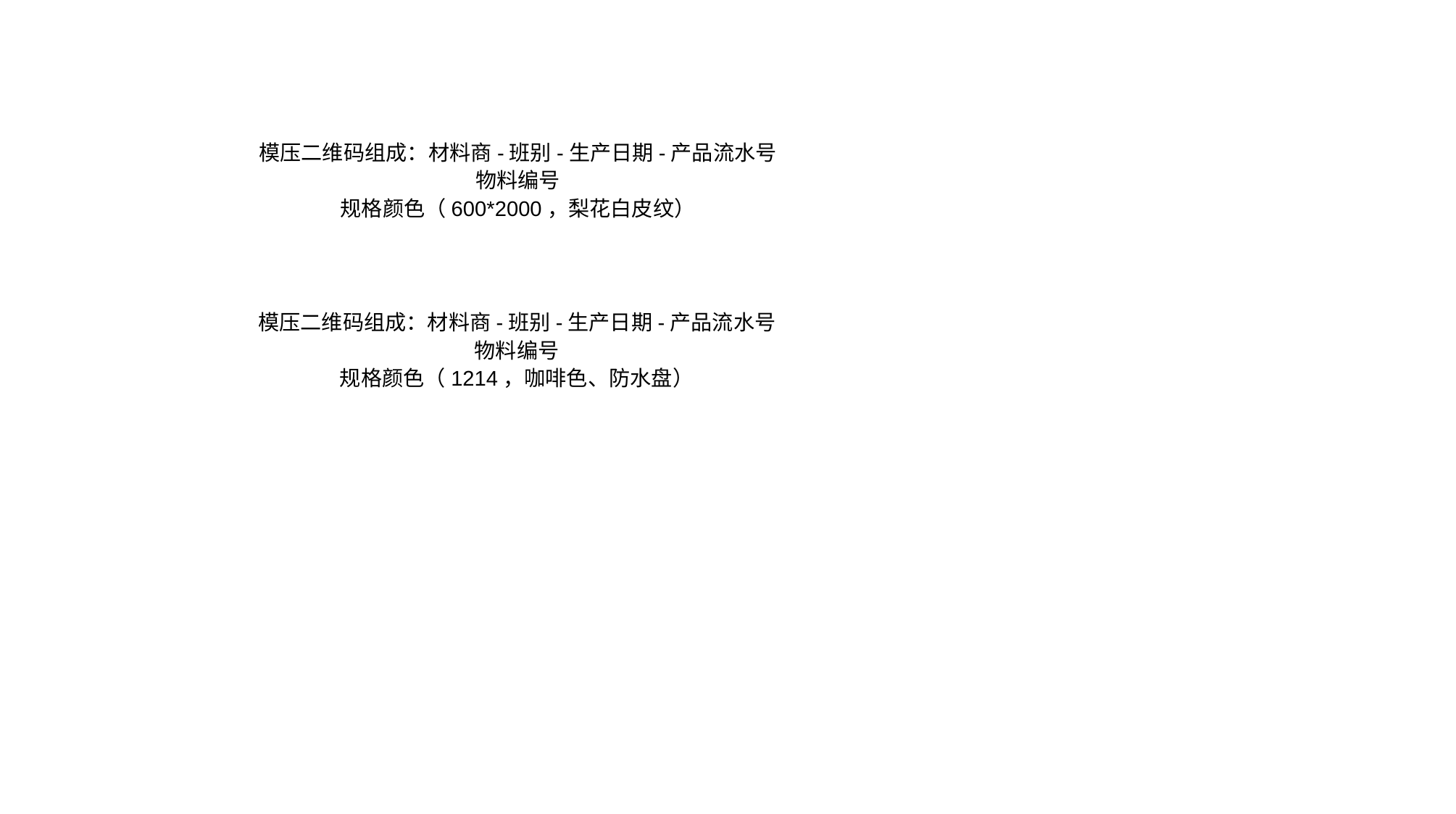

模压二维码组成：材料商-班别-生产日期-产品流水号
物料编号
规格颜色（600*2000，梨花白皮纹）
模压二维码组成：材料商-班别-生产日期-产品流水号
物料编号
规格颜色（1214，咖啡色、防水盘）